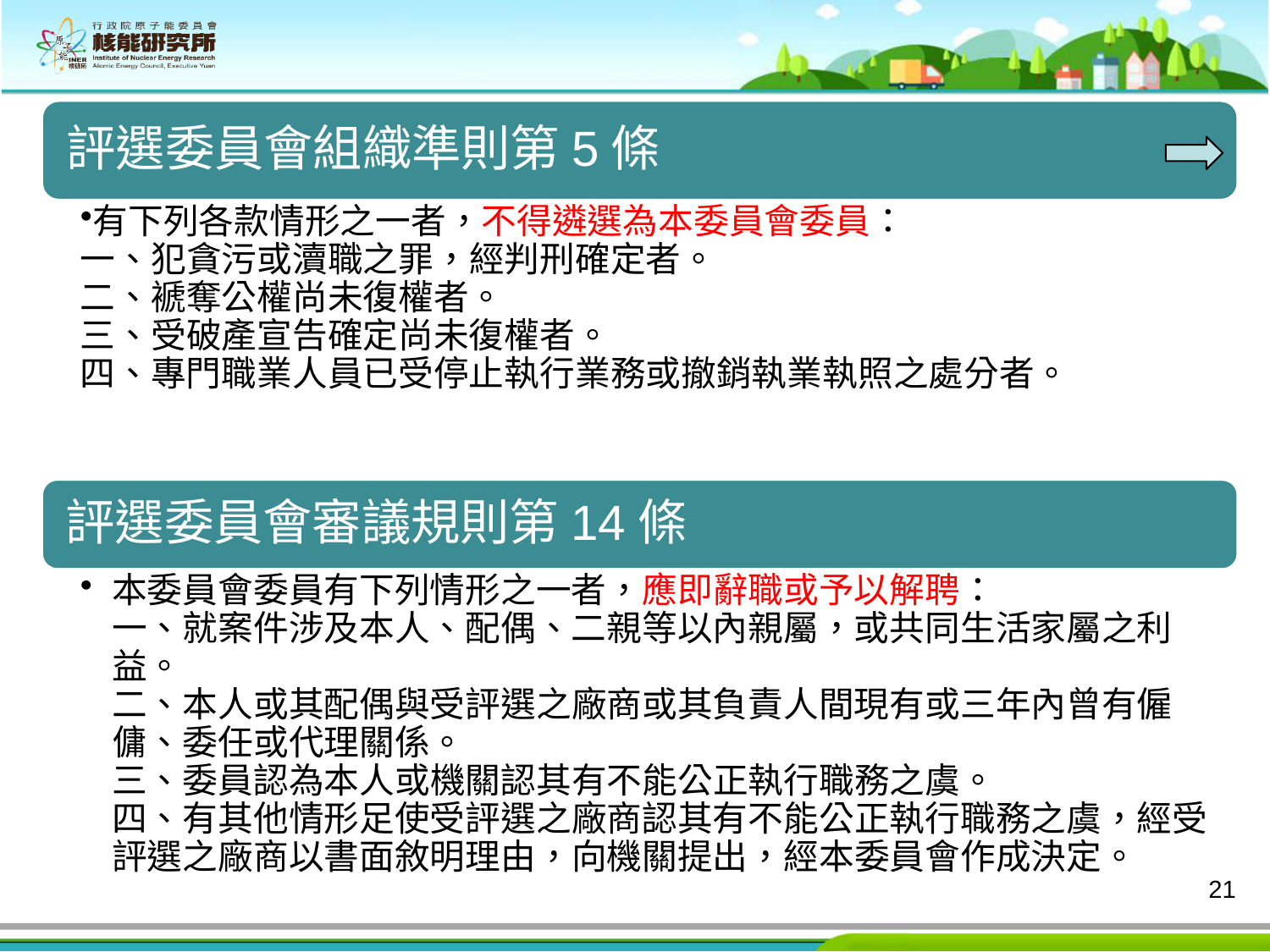

評選委員會組織準則第5條
有下列各款情形之一者，不得遴選為本委員會委員：
一、犯貪污或瀆職之罪，經判刑確定者。
二、褫奪公權尚未復權者。
三、受破產宣告確定尚未復權者。
四、專門職業人員已受停止執行業務或撤銷執業執照之處分者。

評選委員會審議規則第14條
本委員會委員有下列情形之一者，應即辭職或予以解聘：
一、就案件涉及本人、配偶、二親等以內親屬，或共同生活家屬之利益。
二、本人或其配偶與受評選之廠商或其負責人間現有或三年內曾有僱傭、委任或代理關係。
三、委員認為本人或機關認其有不能公正執行職務之虞。
四、有其他情形足使受評選之廠商認其有不能公正執行職務之虞，經受評選之廠商以書面敘明理由，向機關提出，經本委員會作成決定。
21